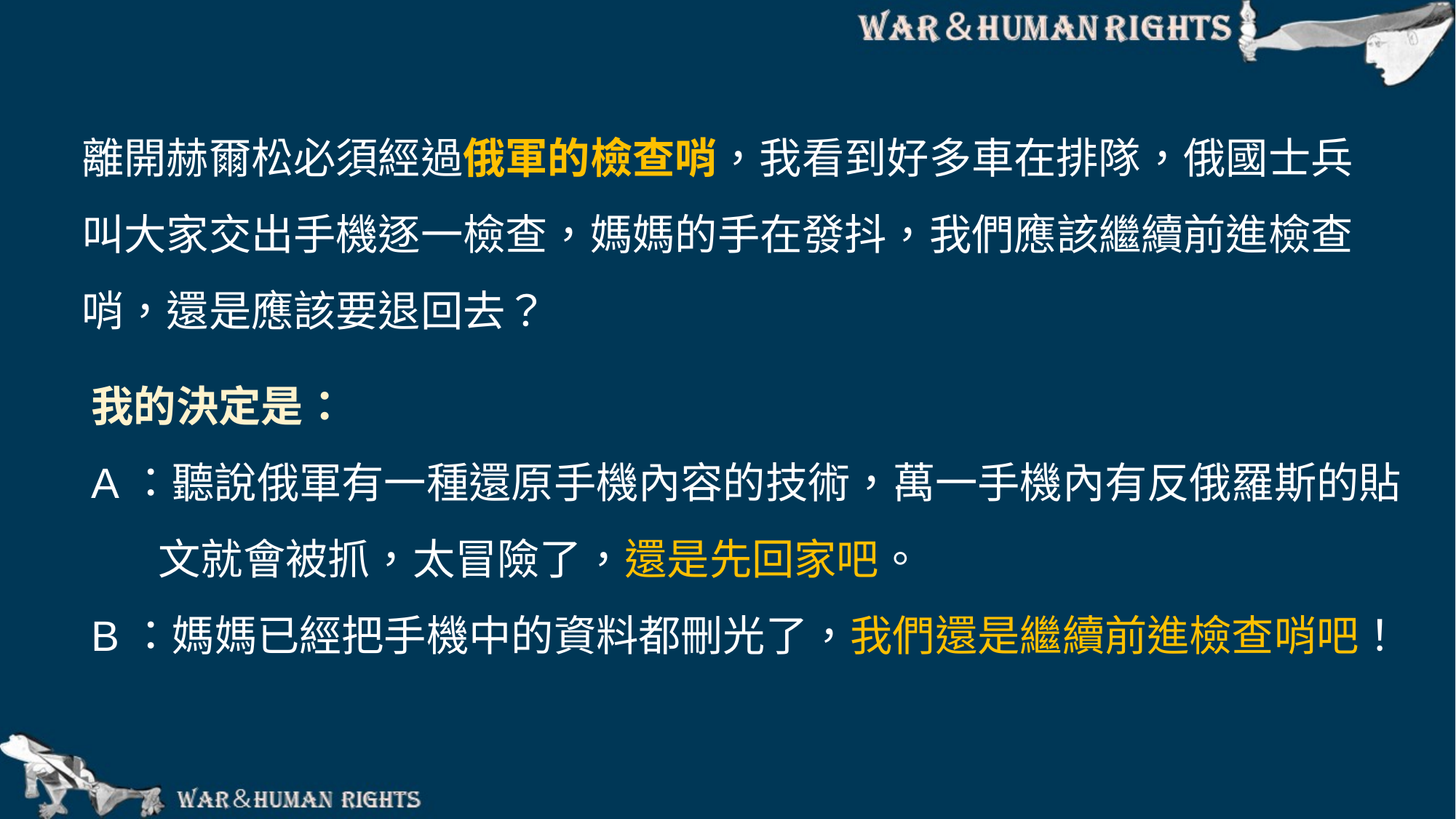

離開赫爾松必須經過俄軍的檢查哨，我看到好多車在排隊，俄國士兵叫大家交出手機逐一檢查，媽媽的手在發抖，我們應該繼續前進檢查哨，還是應該要退回去？
我的決定是：
A：聽說俄軍有一種還原手機內容的技術，萬一手機內有反俄羅斯的貼
      文就會被抓，太冒險了，還是先回家吧。
B：媽媽已經把手機中的資料都刪光了，我們還是繼續前進檢查哨吧！